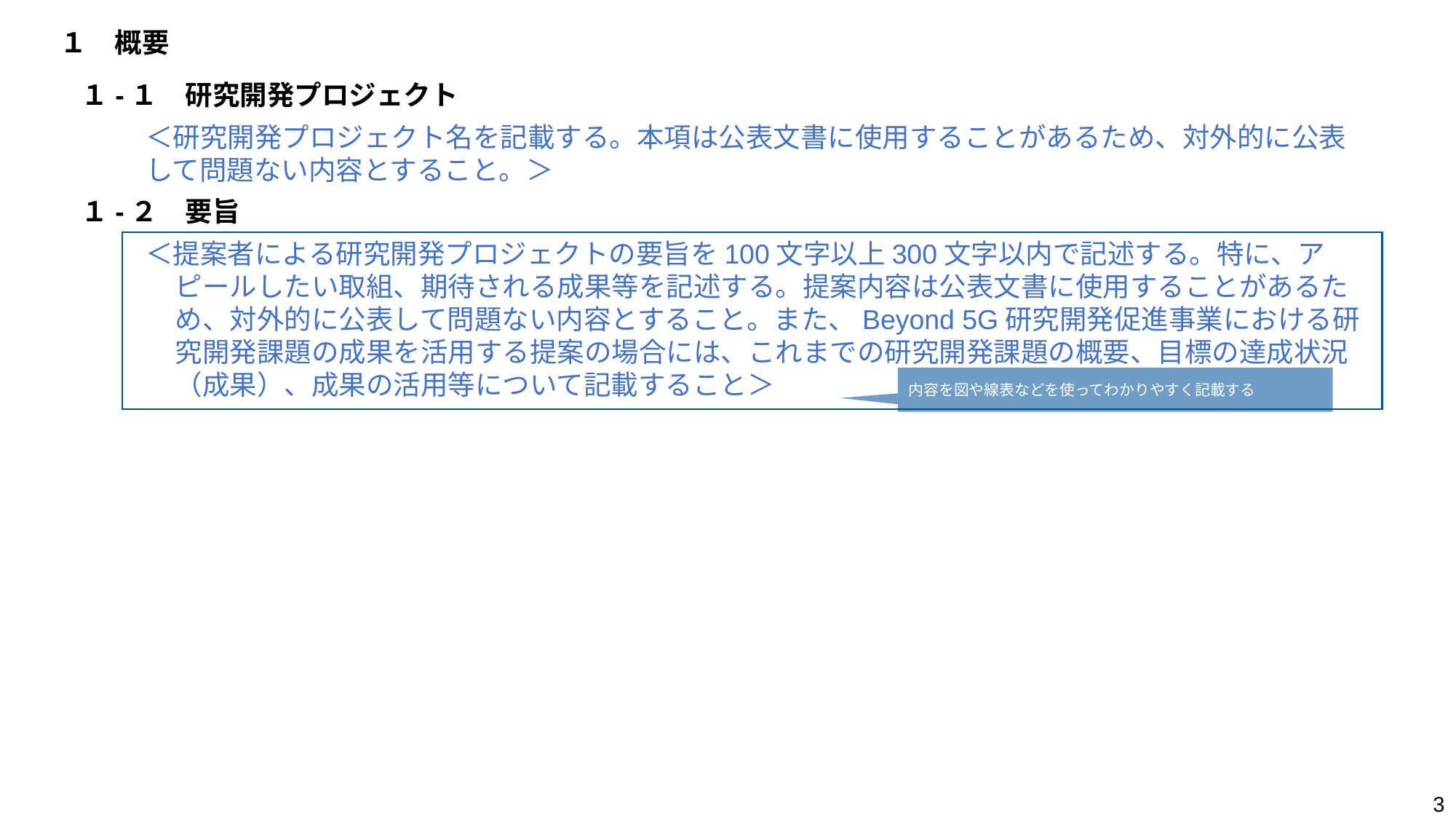

１　概要
１-１　研究開発プロジェクト
＜研究開発プロジェクト名を記載する。本項は公表文書に使用することがあるため、対外的に公表して問題ない内容とすること。＞
１-２　要旨
＜提案者による研究開発プロジェクトの要旨を100文字以上300文字以内で記述する。特に、アピールしたい取組、期待される成果等を記述する。提案内容は公表文書に使用することがあるため、対外的に公表して問題ない内容とすること。また、Beyond 5G研究開発促進事業における研究開発課題の成果を活用する提案の場合には、これまでの研究開発課題の概要、目標の達成状況（成果）、成果の活用等について記載すること＞

内容を図や線表などを使ってわかりやすく記載する